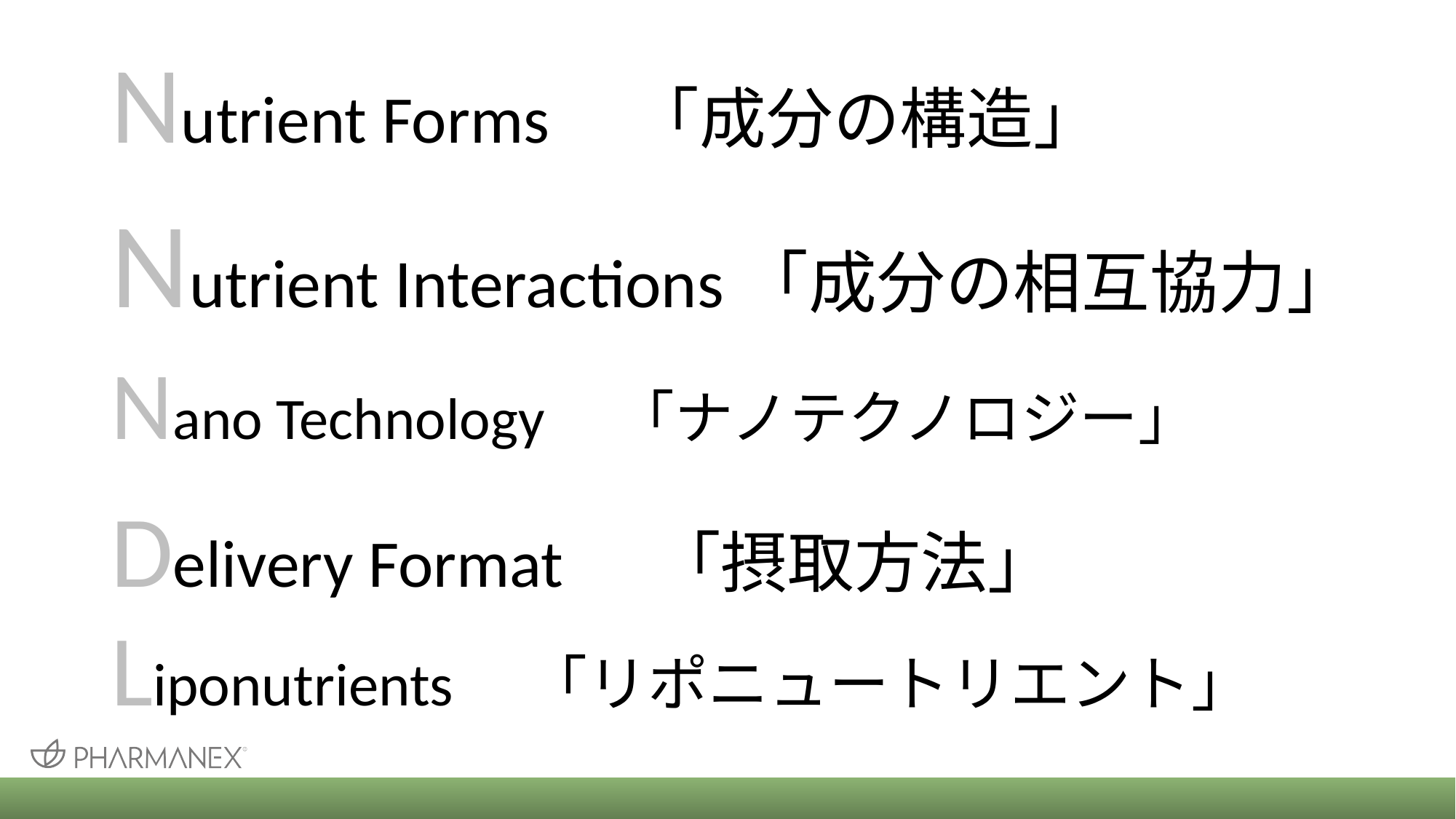

Nutrient Forms　「成分の構造」

Nutrient Interactions「成分の相互協力」
Nano Technology　「ナノテクノロジー」

Delivery Format　「摂取方法」

Liponutrients　「リポニュートリエント」